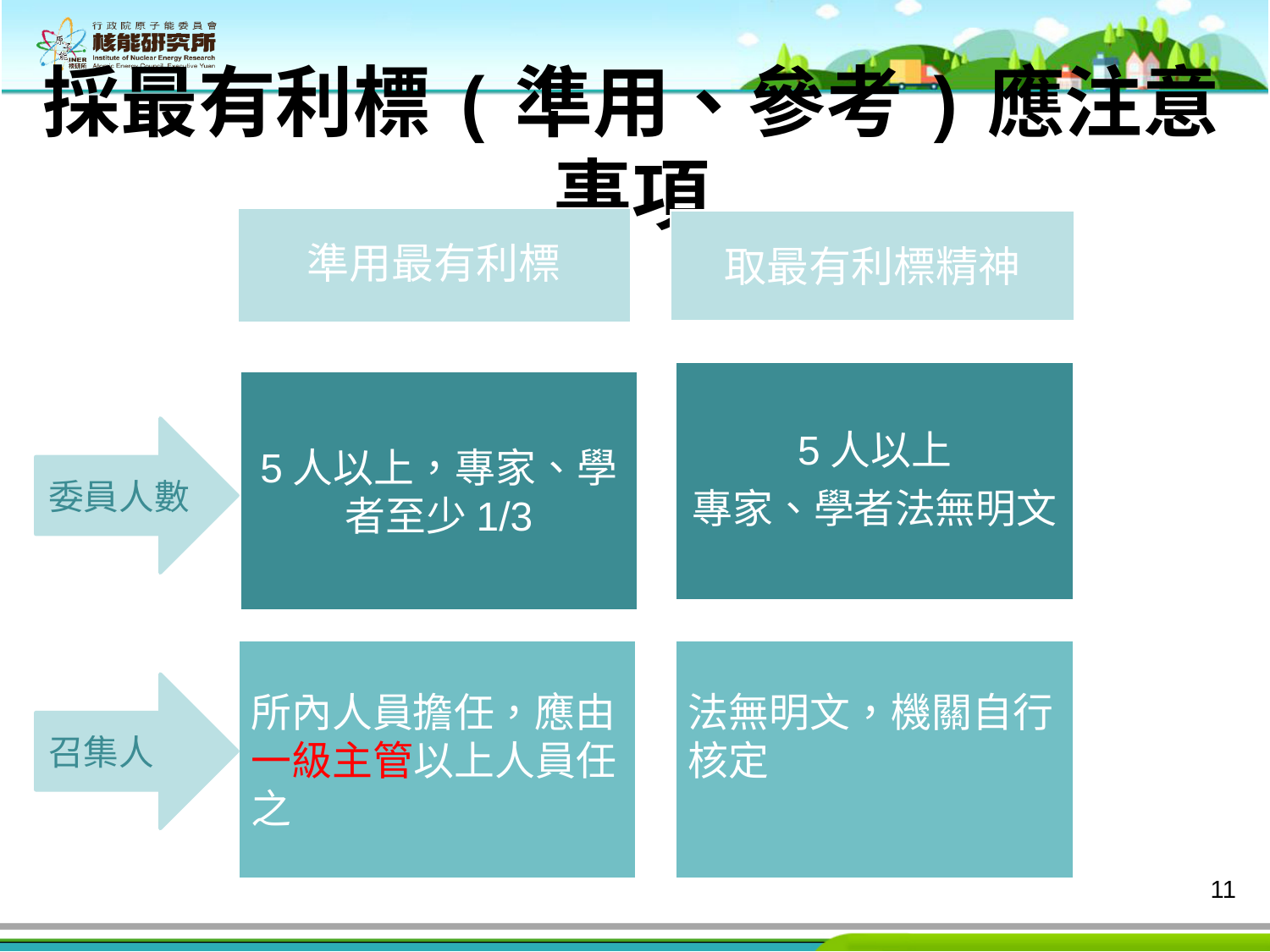

# 採最有利標(準用、參考)應注意事項
準用最有利標
取最有利標精神
5人以上，專家、學
者至少1/3
5人以上
專家、學者法無明文
所內人員擔任，應由一級主管以上人員任之
法無明文，機關自行核定

委員人數
召集人
11